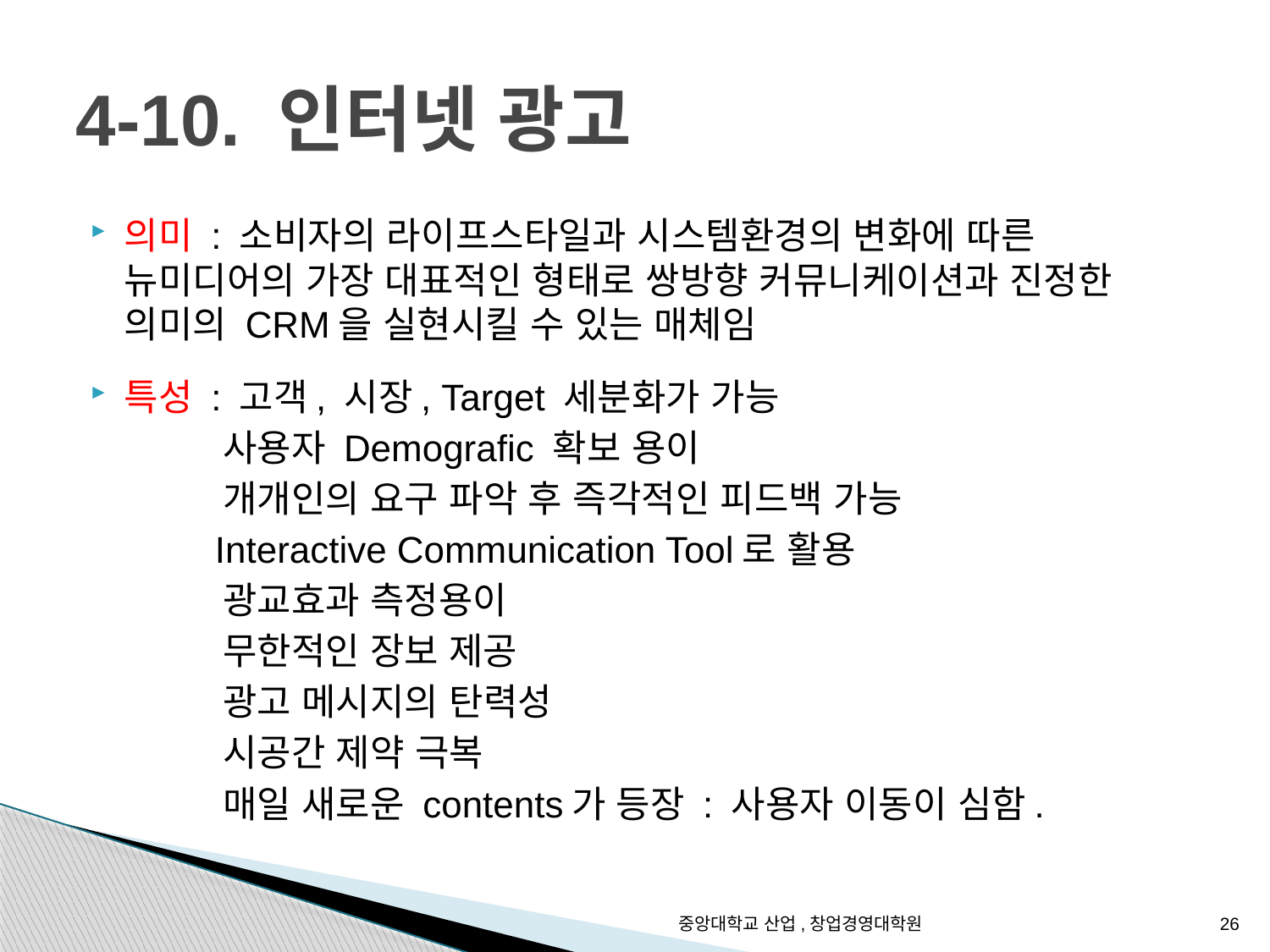

# 4-10. 인터넷 광고
의미 : 소비자의 라이프스타일과 시스템환경의 변화에 따른 뉴미디어의 가장 대표적인 형태로 쌍방향 커뮤니케이션과 진정한 의미의 CRM을 실현시킬 수 있는 매체임

특성 : 고객, 시장, Target 세분화가 가능
            사용자 Demografic 확보 용이
            개개인의 요구 파악 후 즉각적인 피드백 가능
            Interactive Communication Tool로 활용
            광교효과 측정용이
            무한적인 장보 제공
            광고 메시지의 탄력성
            시공간 제약 극복
            매일 새로운 contents가 등장 : 사용자 이동이 심함.
중앙대학교 산업,창업경영대학원
26